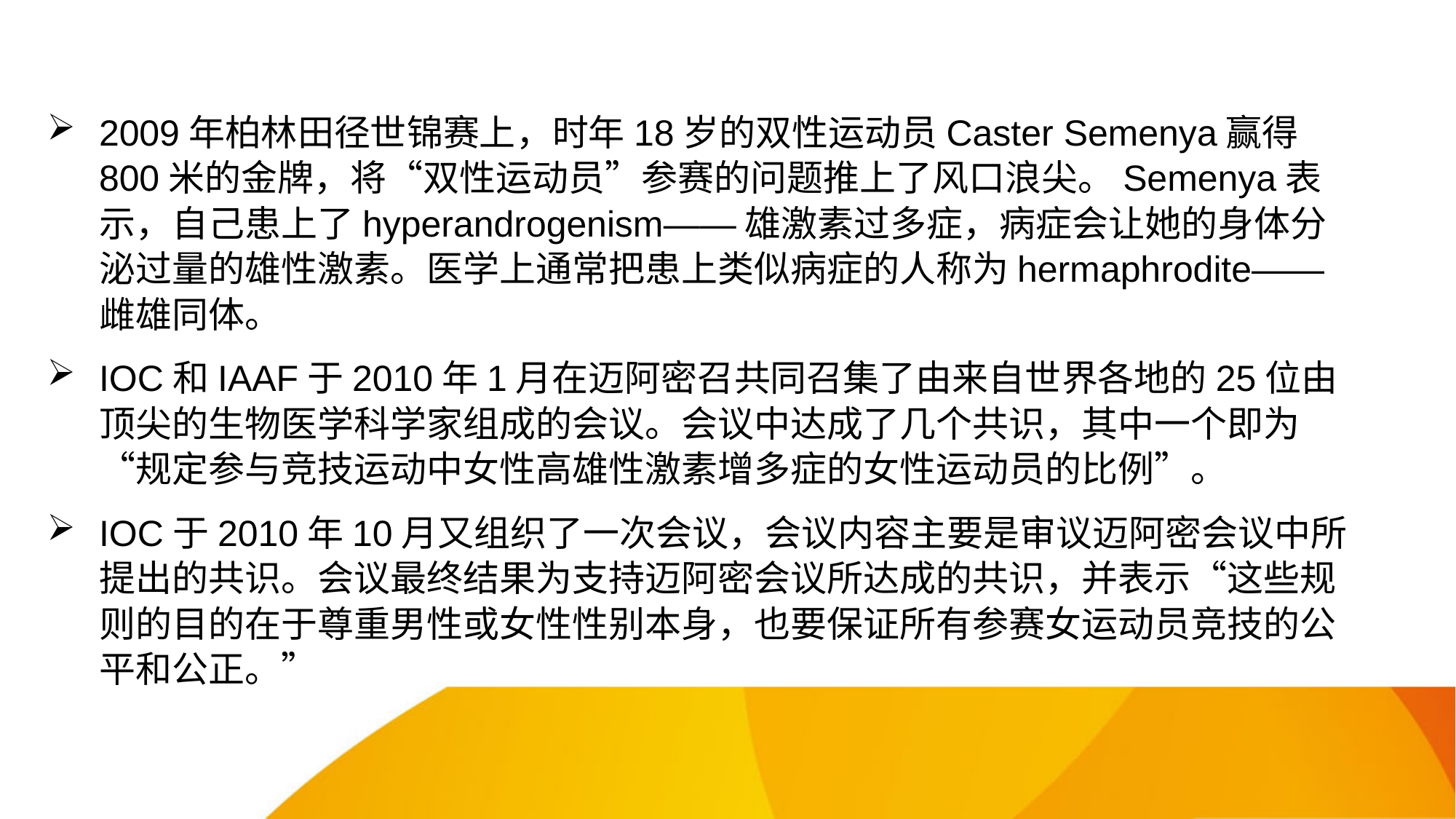

2009年柏林田径世锦赛上，时年18岁的双性运动员Caster Semenya赢得800米的金牌，将“双性运动员”参赛的问题推上了风口浪尖。Semenya表示，自己患上了hyperandrogenism——雄激素过多症，病症会让她的身体分泌过量的雄性激素。医学上通常把患上类似病症的人称为hermaphrodite——雌雄同体。
IOC和IAAF于2010年1月在迈阿密召共同召集了由来自世界各地的25位由顶尖的生物医学科学家组成的会议。会议中达成了几个共识，其中一个即为“规定参与竞技运动中女性高雄性激素增多症的女性运动员的比例”。
IOC于2010年10月又组织了一次会议，会议内容主要是审议迈阿密会议中所提出的共识。会议最终结果为支持迈阿密会议所达成的共识，并表示“这些规则的目的在于尊重男性或女性性别本身，也要保证所有参赛女运动员竞技的公平和公正。”